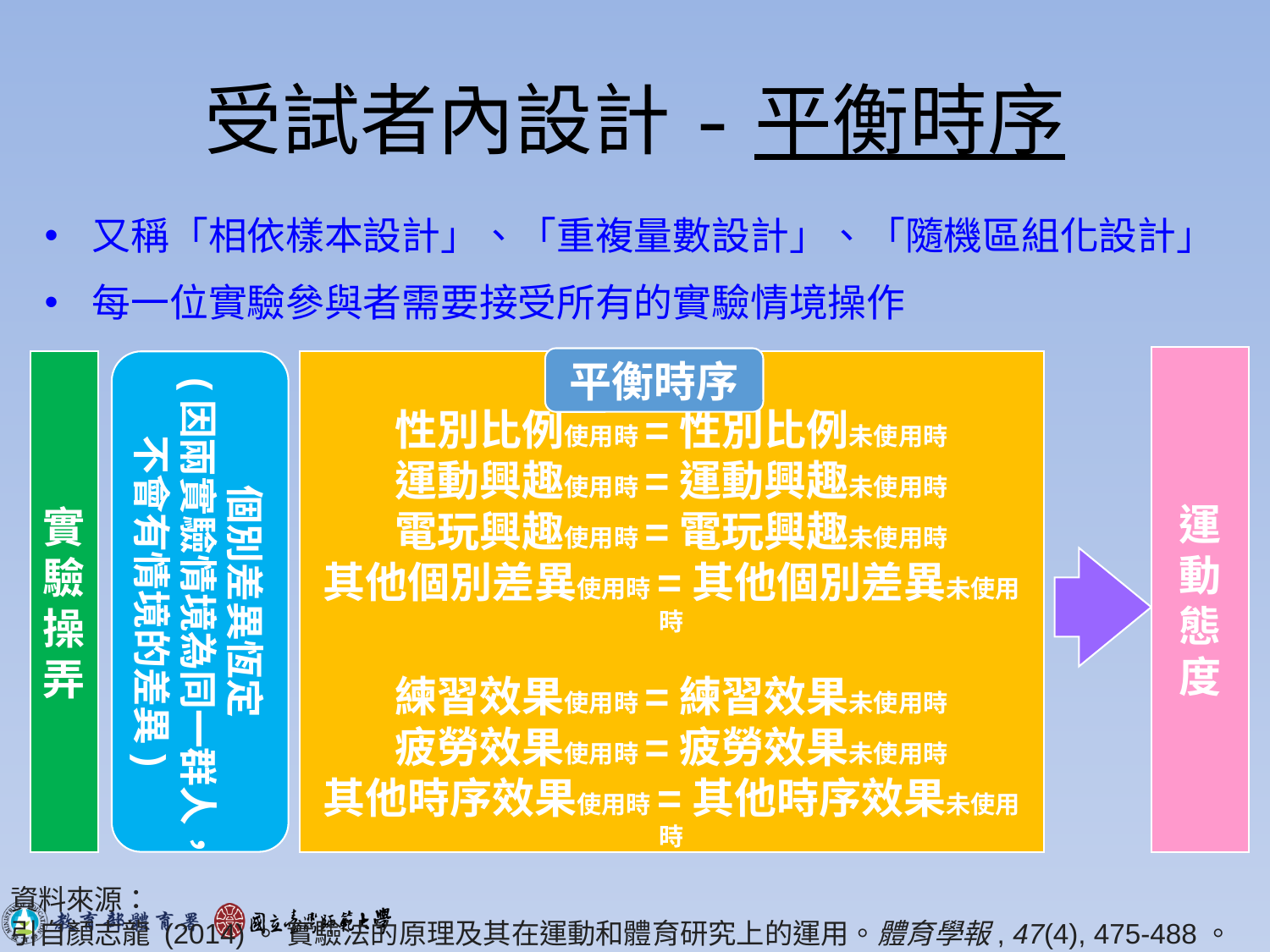

# 受試者內設計-平衡時序
又稱「相依樣本設計」、「重複量數設計」、「隨機區組化設計」
每一位實驗參與者需要接受所有的實驗情境操作
運動態度
平衡時序
實驗操弄
個別差異恆定
(因兩實驗情境為同一群人，不會有情境的差異)

性別比例使用時=性別比例未使用時
運動興趣使用時=運動興趣未使用時
電玩興趣使用時=電玩興趣未使用時
其他個別差異使用時=其他個別差異未使用時

練習效果使用時=練習效果未使用時
疲勞效果使用時=疲勞效果未使用時
其他時序效果使用時=其他時序效果未使用時

資料來源：
引自顏志龍 (2014)。 實驗法的原理及其在運動和體育研究上的運用。體育學報, 47(4), 475-488。